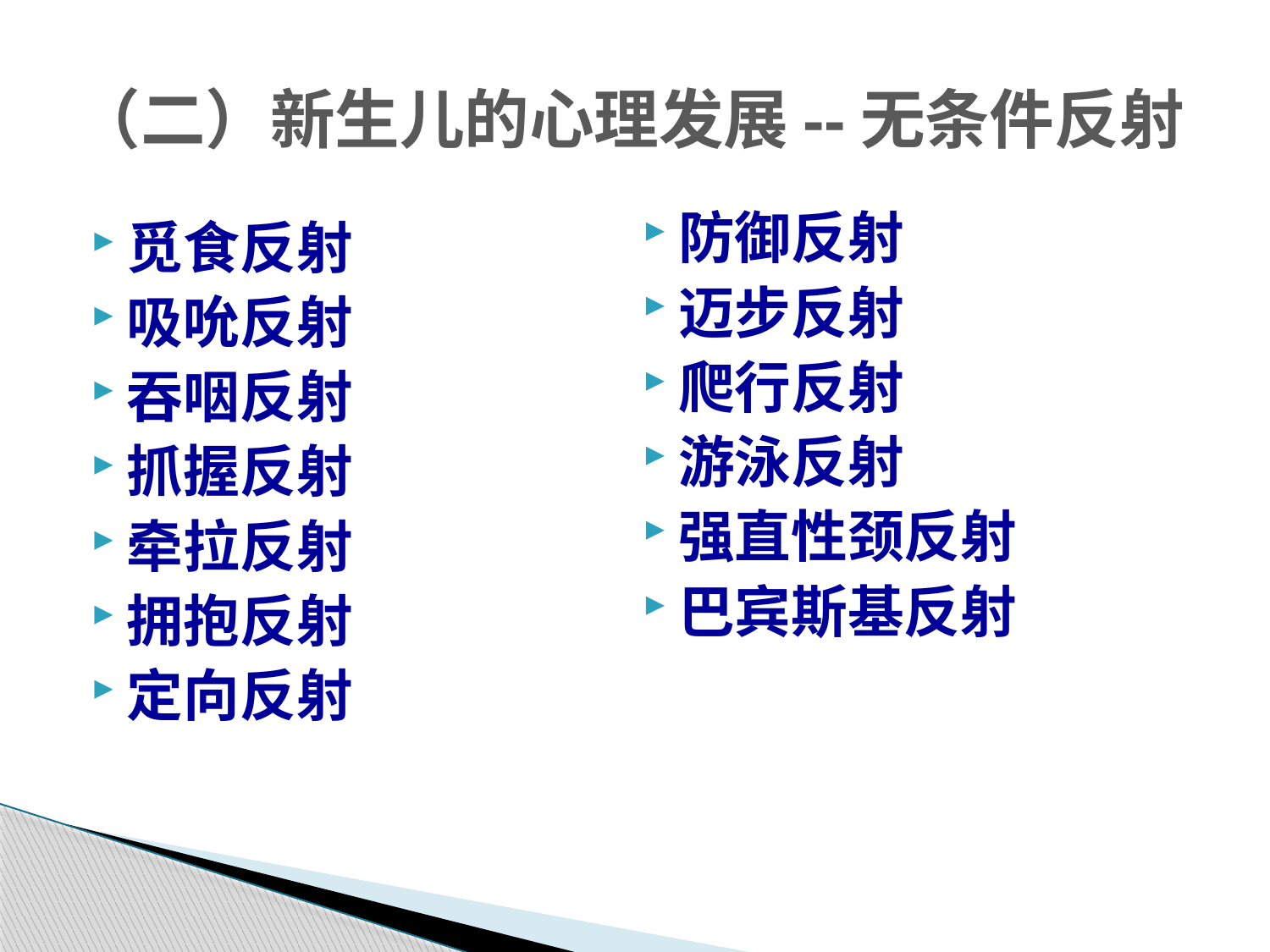

# （二）新生儿的心理发展--无条件反射
防御反射
迈步反射
爬行反射
游泳反射
强直性颈反射
巴宾斯基反射
觅食反射
吸吮反射
吞咽反射
抓握反射
牵拉反射
拥抱反射
定向反射